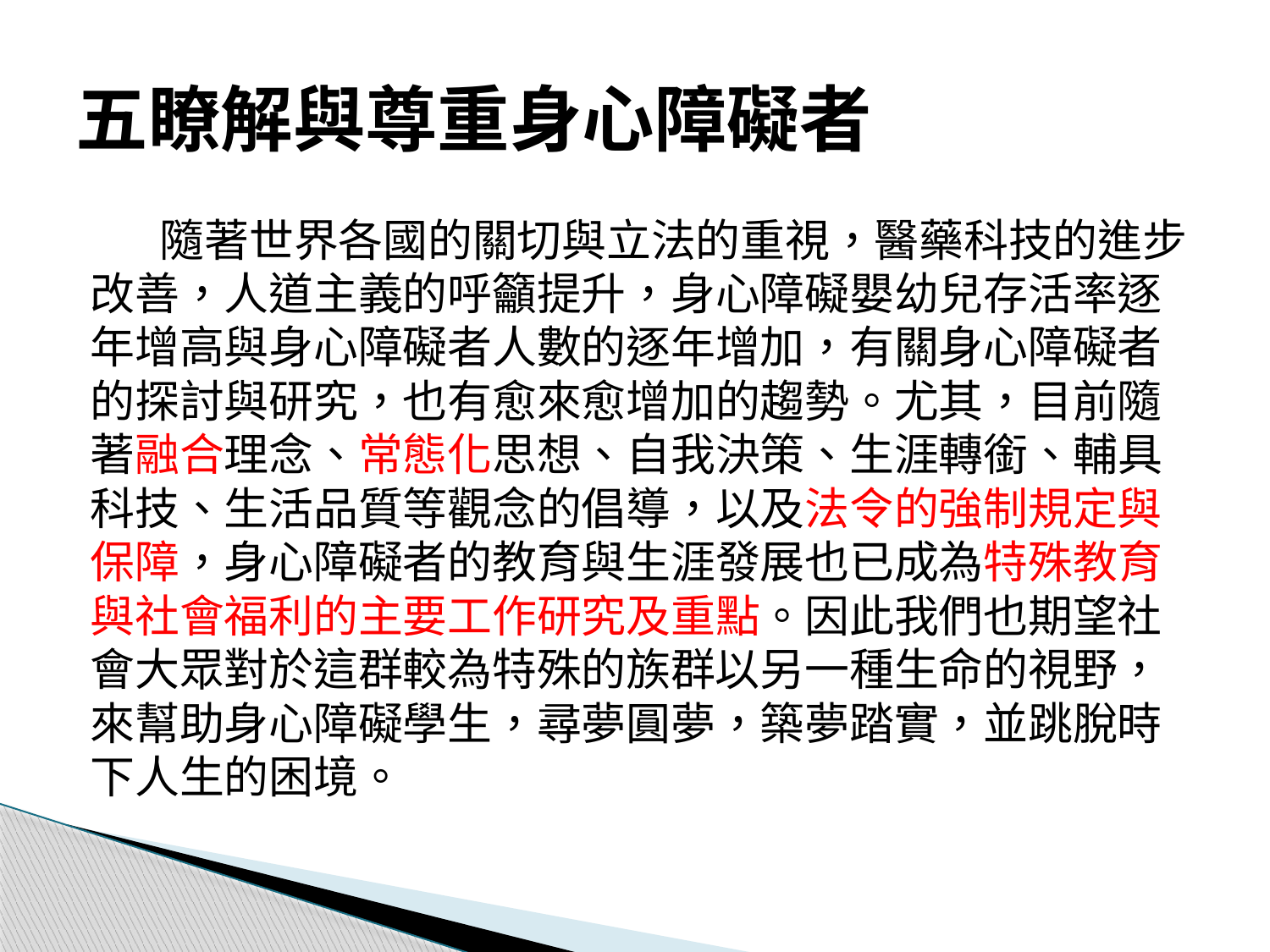

# 五瞭解與尊重身心障礙者
      隨著世界各國的關切與立法的重視，醫藥科技的進步改善，人道主義的呼籲提升，身心障礙嬰幼兒存活率逐年增高與身心障礙者人數的逐年增加，有關身心障礙者的探討與研究，也有愈來愈增加的趨勢。尤其，目前隨著融合理念、常態化思想、自我決策、生涯轉銜、輔具 科技、生活品質等觀念的倡導，以及法令的強制規定與保障，身心障礙者的教育與生涯發展也已成為特殊教育與社會福利的主要工作研究及重點。因此我們也期望社會大眾對於這群較為特殊的族群以另一種生命的視野，來幫助身心障礙學生，尋夢圓夢，築夢踏實，並跳脫時下人生的困境。